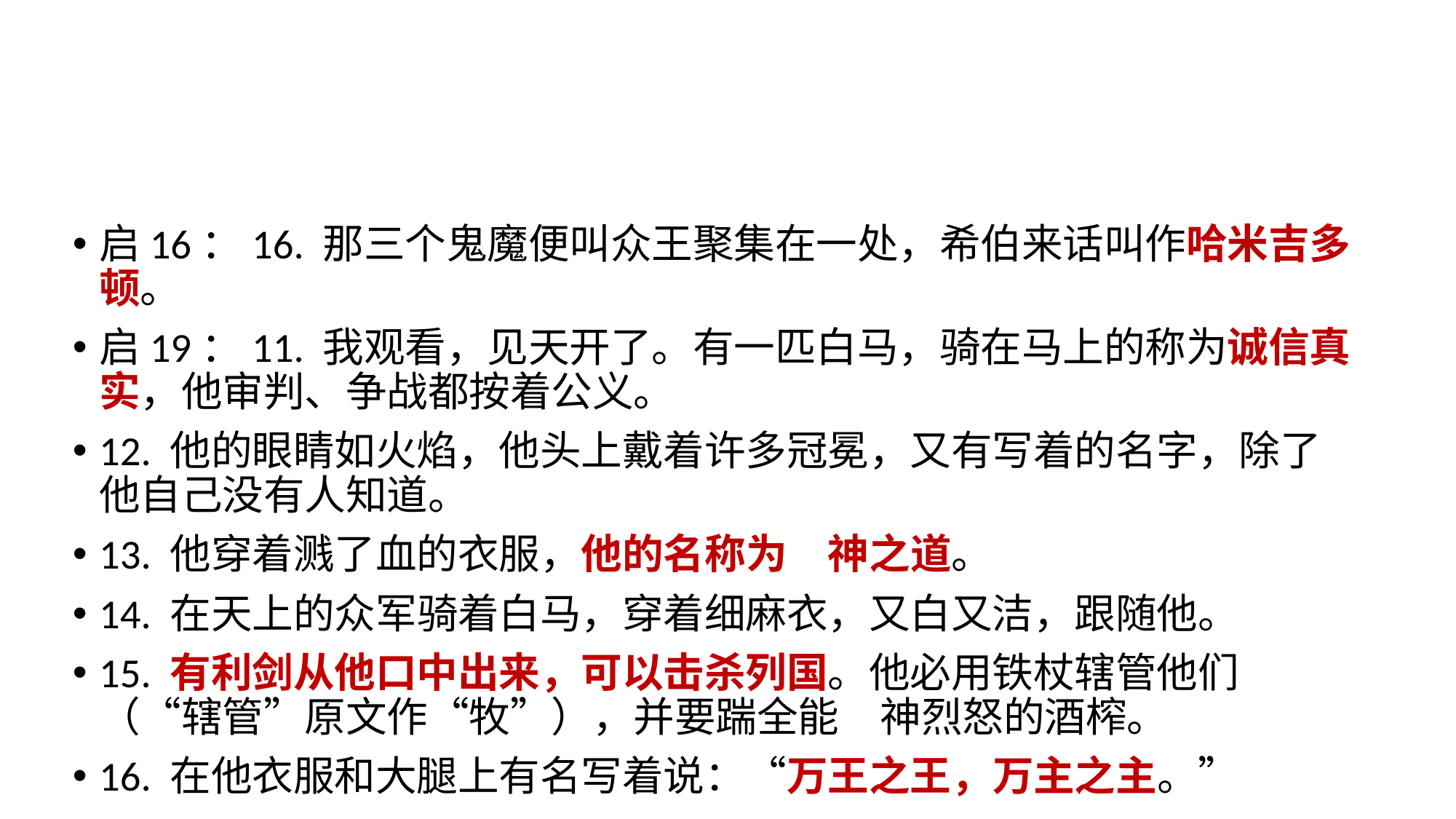

启16：16. 那三个鬼魔便叫众王聚集在一处，希伯来话叫作哈米吉多顿。
启19：11. 我观看，见天开了。有一匹白马，骑在马上的称为诚信真实，他审判、争战都按着公义。
12. 他的眼睛如火焰，他头上戴着许多冠冕，又有写着的名字，除了他自己没有人知道。
13. 他穿着溅了血的衣服，他的名称为　神之道。
14. 在天上的众军骑着白马，穿着细麻衣，又白又洁，跟随他。
15. 有利剑从他口中出来，可以击杀列国。他必用铁杖辖管他们（“辖管”原文作“牧”），并要踹全能　神烈怒的酒榨。
16. 在他衣服和大腿上有名写着说：“万王之王，万主之主。”